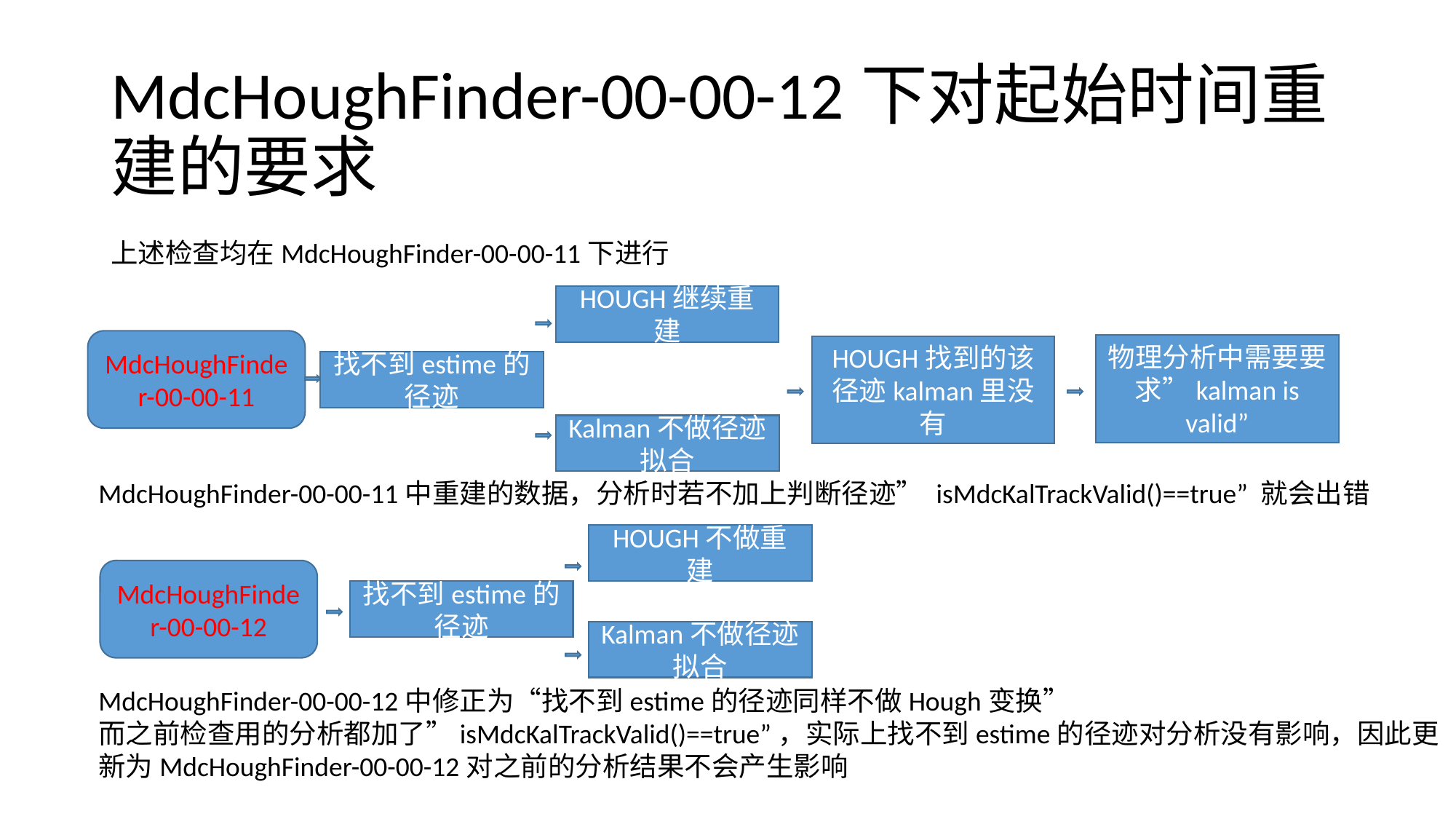

# MdcHoughFinder-00-00-12下对起始时间重建的要求
上述检查均在MdcHoughFinder-00-00-11下进行
HOUGH继续重建

MdcHoughFinder-00-00-11
物理分析中需要要求”kalman is valid”
HOUGH找到的该径迹kalman里没有
找不到estime的径迹

Kalman不做径迹拟合

MdcHoughFinder-00-00-11中重建的数据，分析时若不加上判断径迹” isMdcKalTrackValid()==true” 就会出错
HOUGH不做重建
MdcHoughFinder-00-00-12

找不到estime的径迹

Kalman不做径迹拟合

MdcHoughFinder-00-00-12中修正为“找不到estime的径迹同样不做Hough变换”
而之前检查用的分析都加了”isMdcKalTrackValid()==true”，实际上找不到estime的径迹对分析没有影响，因此更新为MdcHoughFinder-00-00-12对之前的分析结果不会产生影响